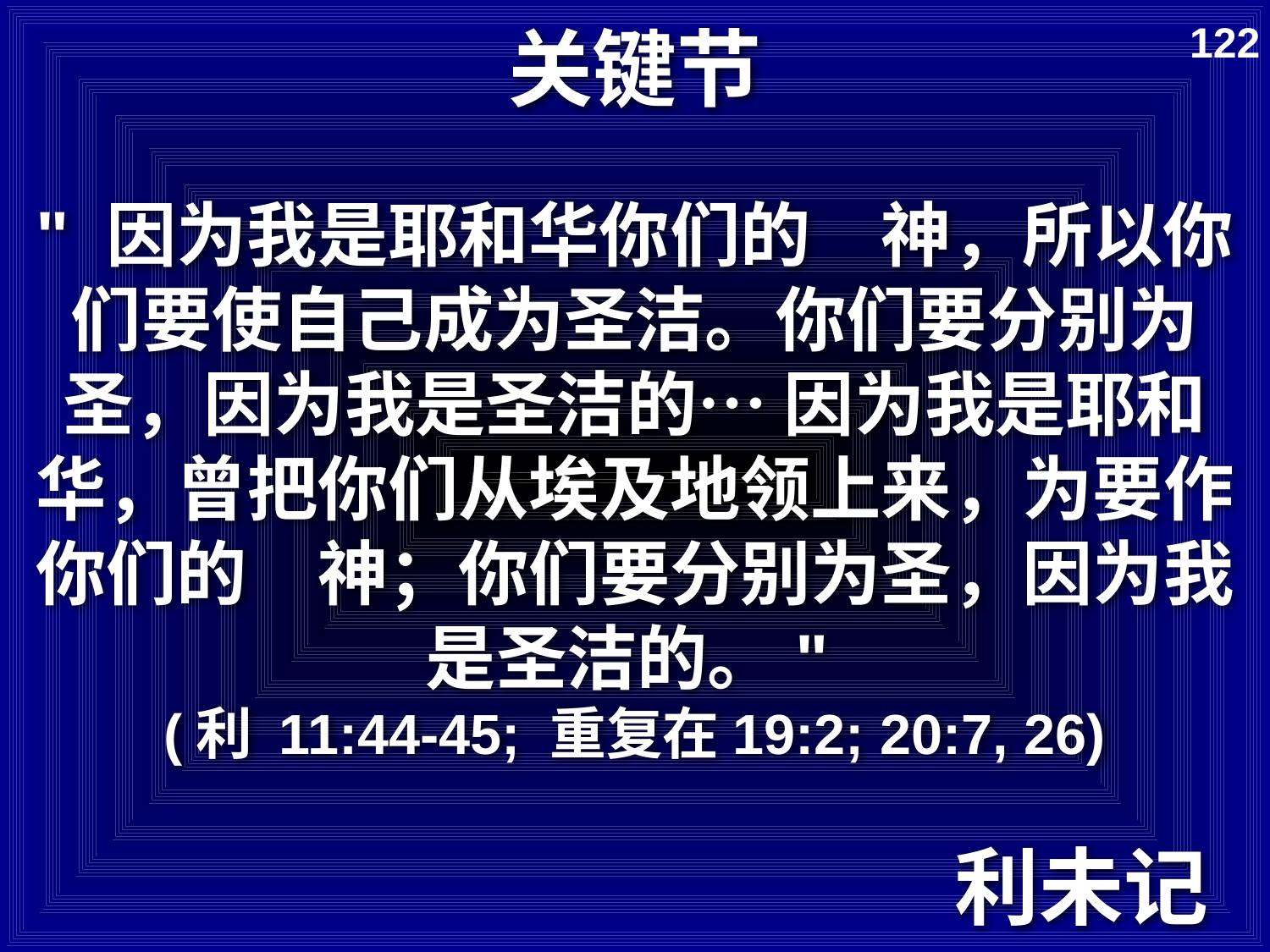

# 关键节
122

" 因为我是耶和华你们的　神，所以你们要使自己成为圣洁。你们要分别为圣，因为我是圣洁的… 因为我是耶和华，曾把你们从埃及地领上来，为要作你们的　神；你们要分别为圣，因为我是圣洁的。"
(利 11:44-45; 重复在19:2; 20:7, 26)
利未记